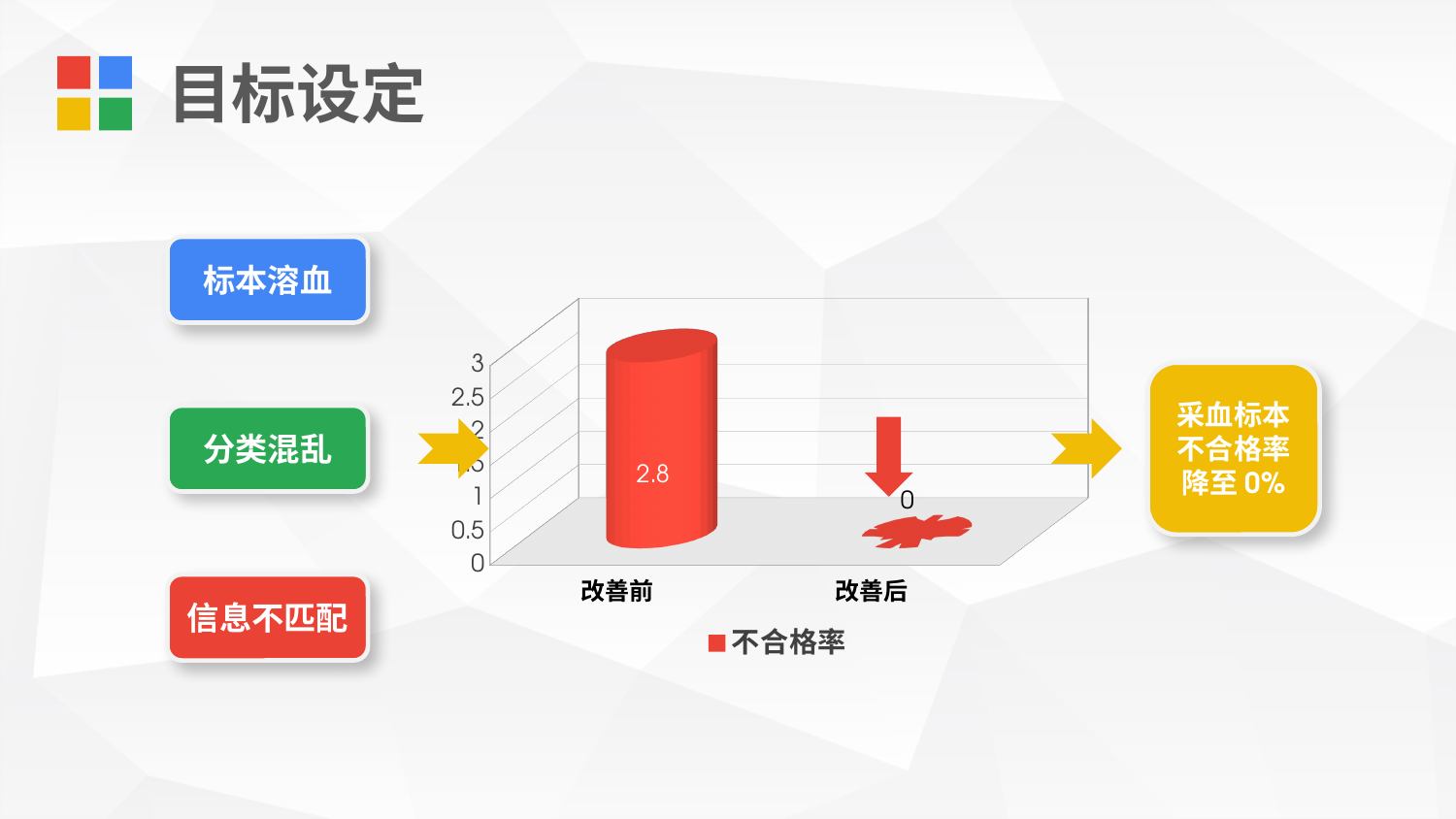

目标设定
标本溶血

[unsupported chart]

采血标本不合格率降至0%
分类混乱

信息不匹配